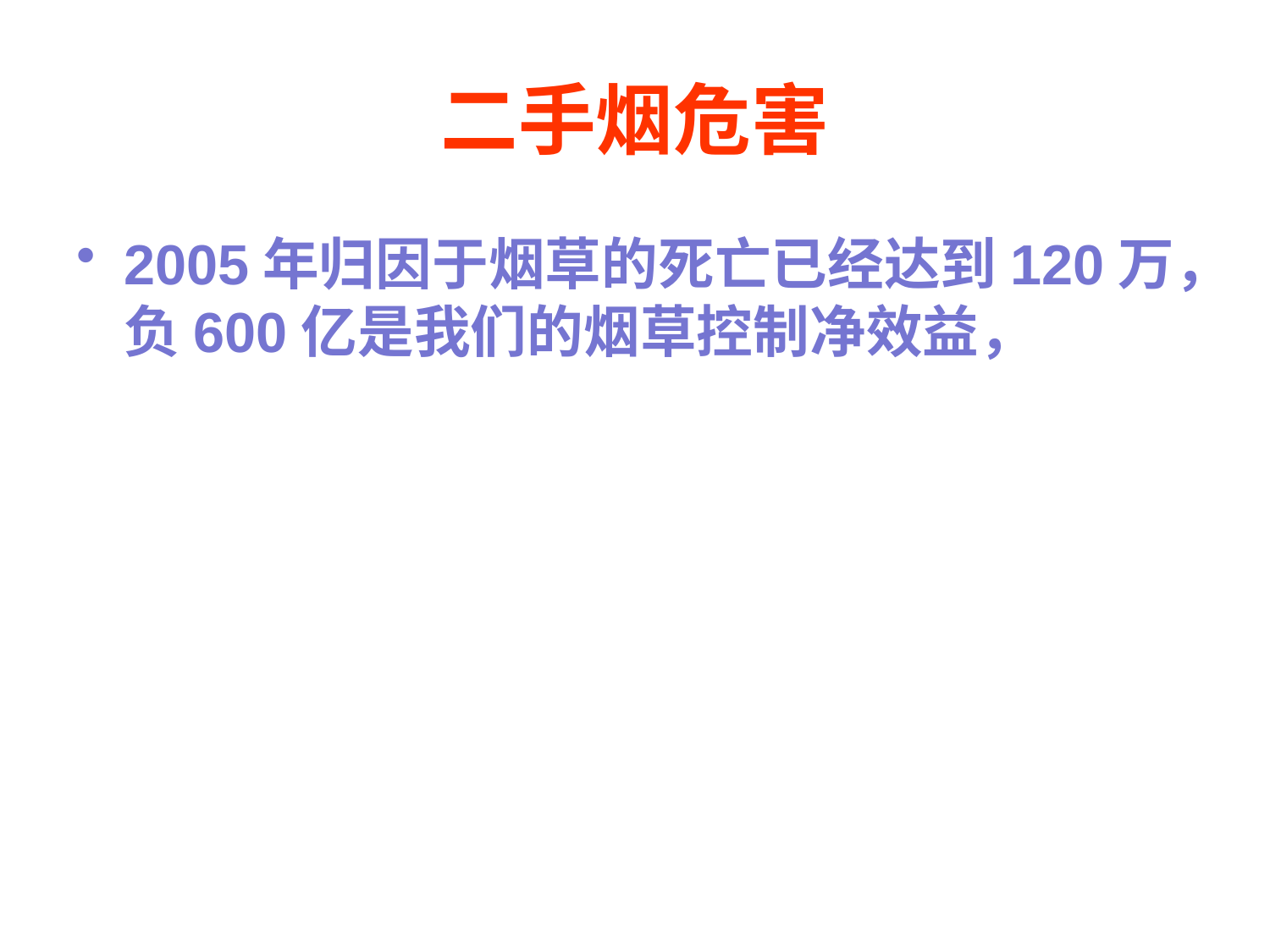

# 二手烟危害
2005年归因于烟草的死亡已经达到120万，负600亿是我们的烟草控制净效益，